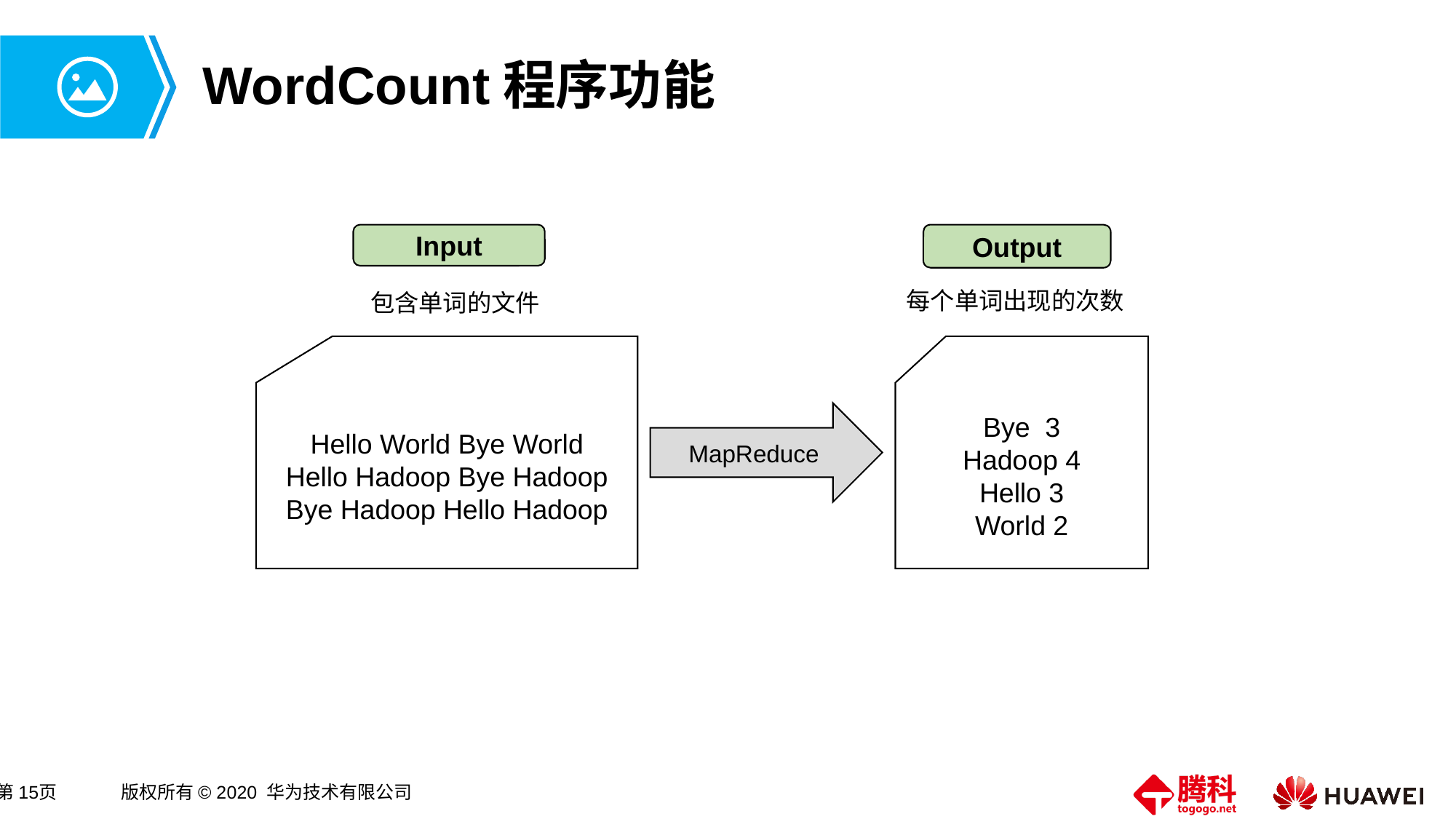

# WordCount程序功能
Input
Output
每个单词出现的次数
包含单词的文件
Hello World Bye World
Hello Hadoop Bye Hadoop
Bye Hadoop Hello Hadoop
Bye  3
Hadoop 4
Hello 3
World 2
MapReduce